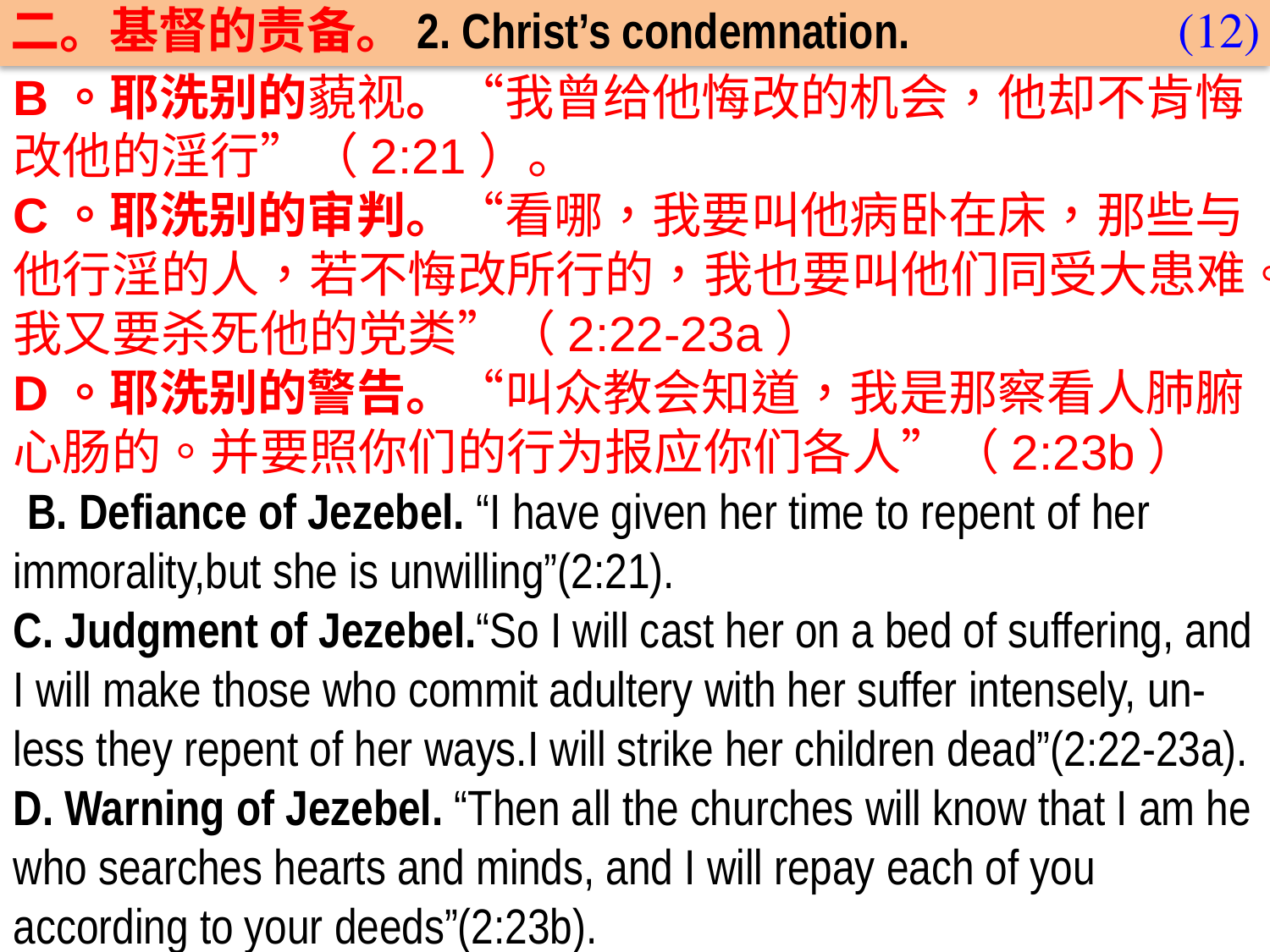

(12)
二。基督的责备。2. Christ’s condemnation.

B。耶洗别的藐视。“我曾给他悔改的机会，他却不肯悔改他的淫行”（2:21）。
C。耶洗别的审判。“看哪，我要叫他病卧在床，那些与他行淫的人，若不悔改所行的，我也要叫他们同受大患难。我又要杀死他的党类”（2:22-23a）
D。耶洗别的警告。“叫众教会知道，我是那察看人肺腑心肠的。并要照你们的行为报应你们各人”（2:23b）
 B. Defiance of Jezebel. “I have given her time to repent of her immorality,but she is unwilling”(2:21).
C. Judgment of Jezebel.“So I will cast her on a bed of suffering, and I will make those who commit adultery with her suffer intensely, un-less they repent of her ways.I will strike her children dead”(2:22-23a).
D. Warning of Jezebel. “Then all the churches will know that I am he who searches hearts and minds, and I will repay each of you according to your deeds”(2:23b).